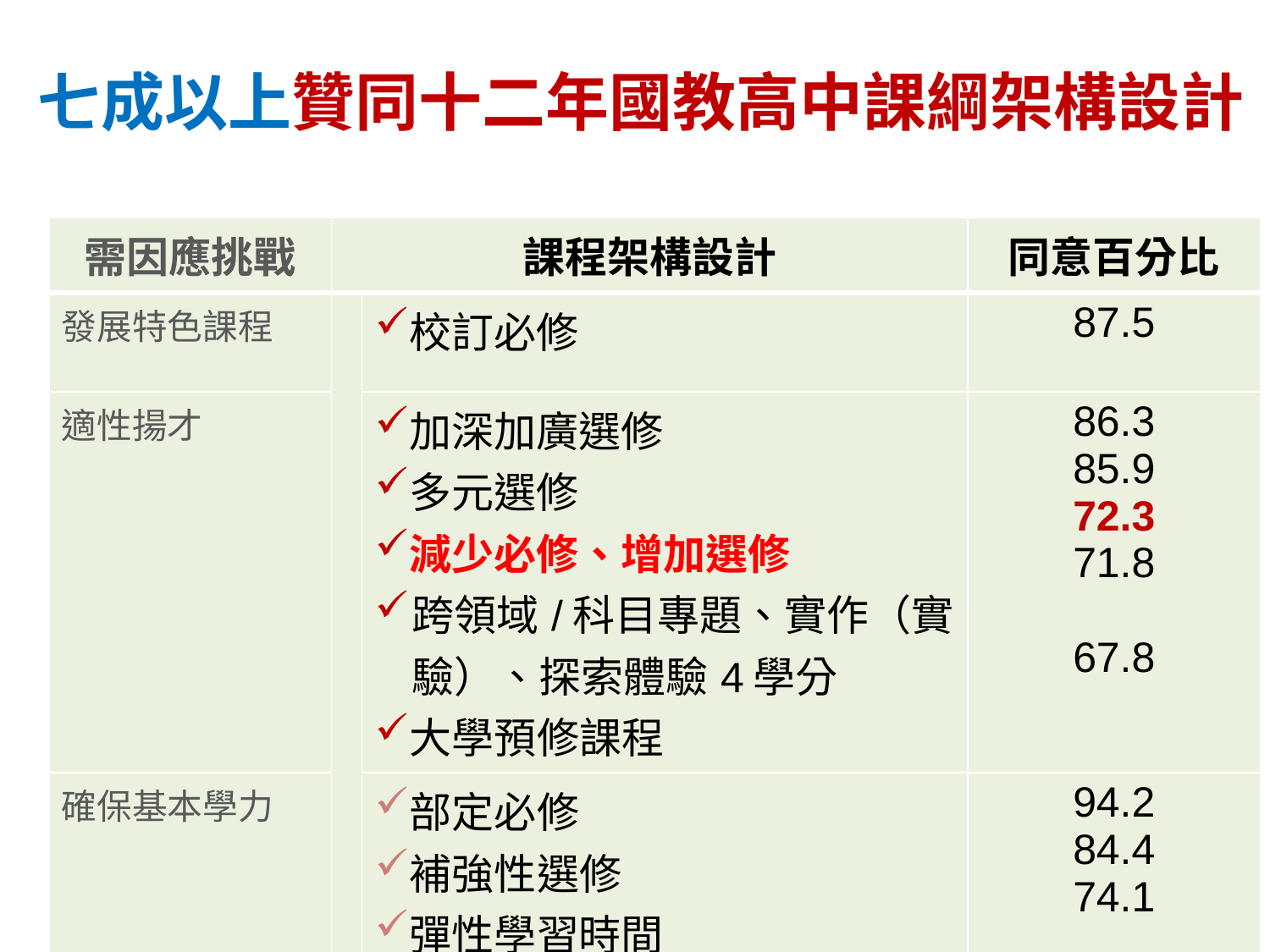

七成以上贊同十二年國教高中課綱架構設計
| 需因應挑戰 | 課程架構設計 |  | 同意百分比 |
| --- | --- | --- | --- |
| 發展特色課程 |  | 校訂必修 | 87.5 |
| 適性揚才 |  | 加深加廣選修 多元選修 減少必修、增加選修 跨領域/科目專題、實作（實驗）、探索體驗4學分 大學預修課程 | 86.3 85.9 72.3 71.8 67.8 |
| 確保基本學力 |  | 部定必修 補強性選修 彈性學習時間 | 94.2 84.4 74.1 |